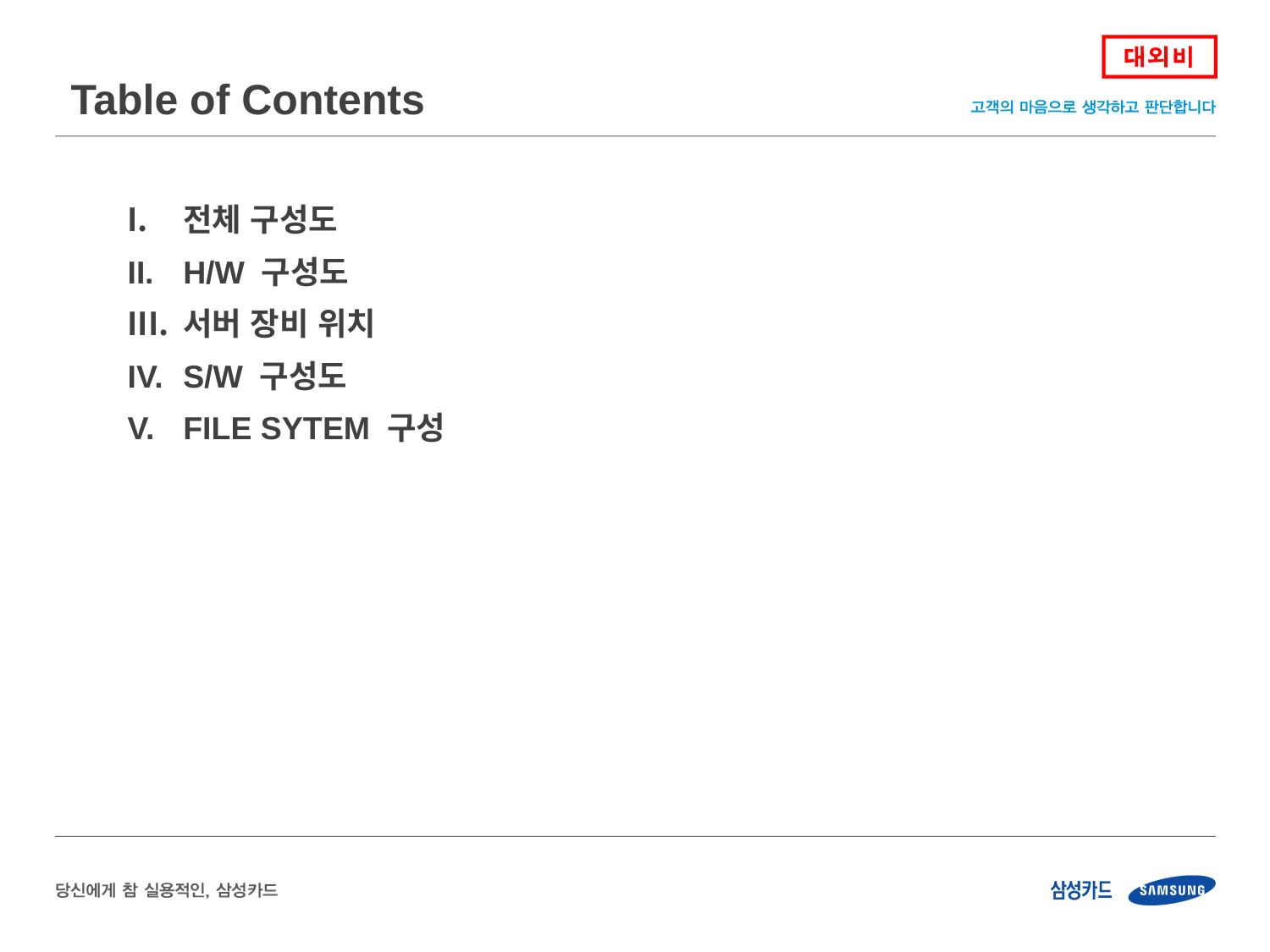

Table of Contents
전체 구성도
H/W 구성도
서버 장비 위치
S/W 구성도
FILE SYTEM 구성